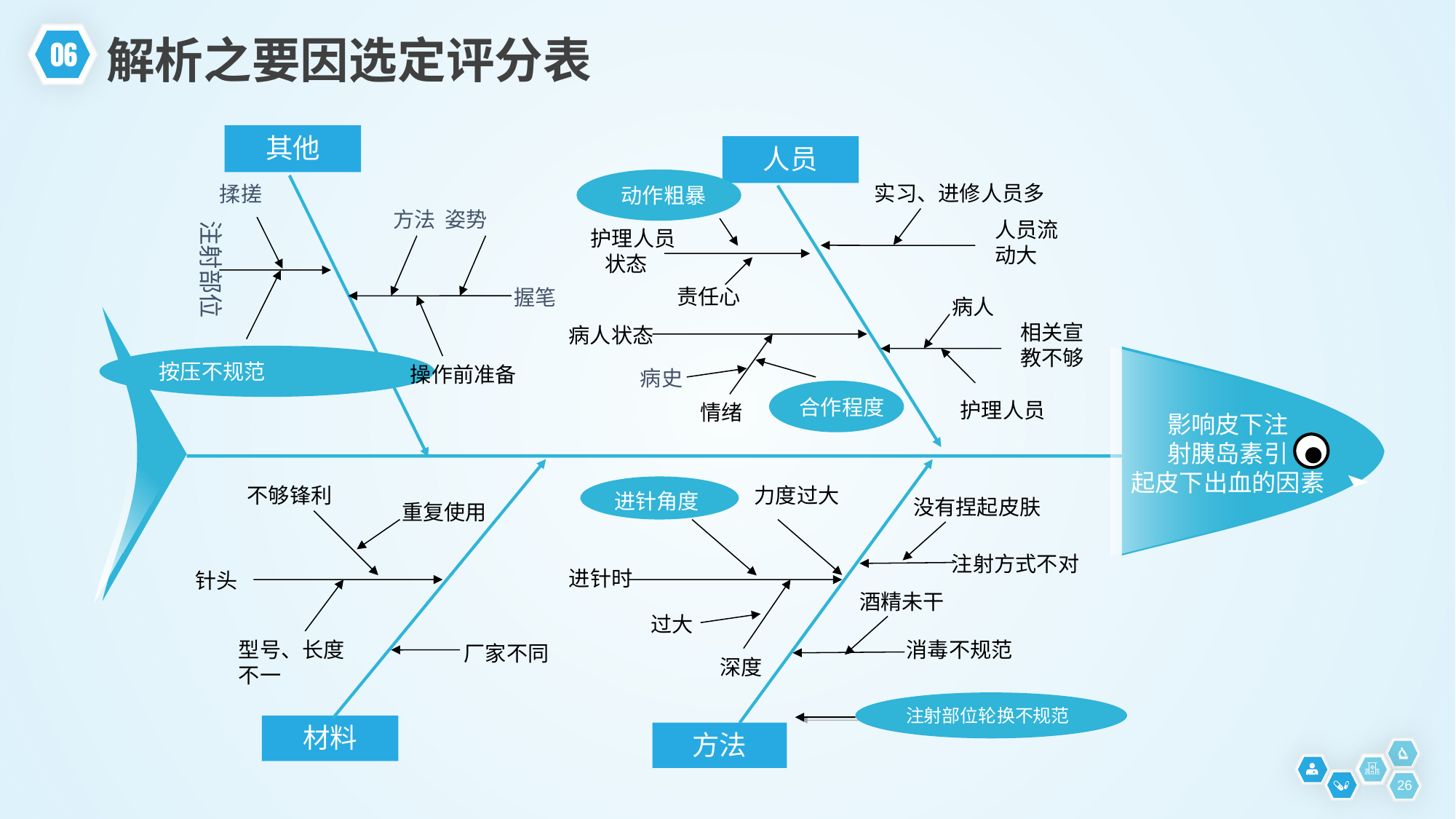

06
解析之要因选定评分表
其他
人员
 动作粗暴
实习、进修人员多

人员流动大

病人

相关宣教不够

护理人员
揉搓

方法
姿势
注射部位

护理人员
  状态

责任心
握笔

病人状态

按压不规范

影响皮下注
射胰岛素引
起皮下出血的因素
操作前准备
     病史

合作程度
     情绪

不够锋利
进针角度
力度过大
没有捏起皮肤
重复使用

注射方式不对
进针时
针头

酒精未干
过大

消毒不规范
型号、长度不一
厂家不同
深度

注射部位轮换不规范
材料

方法